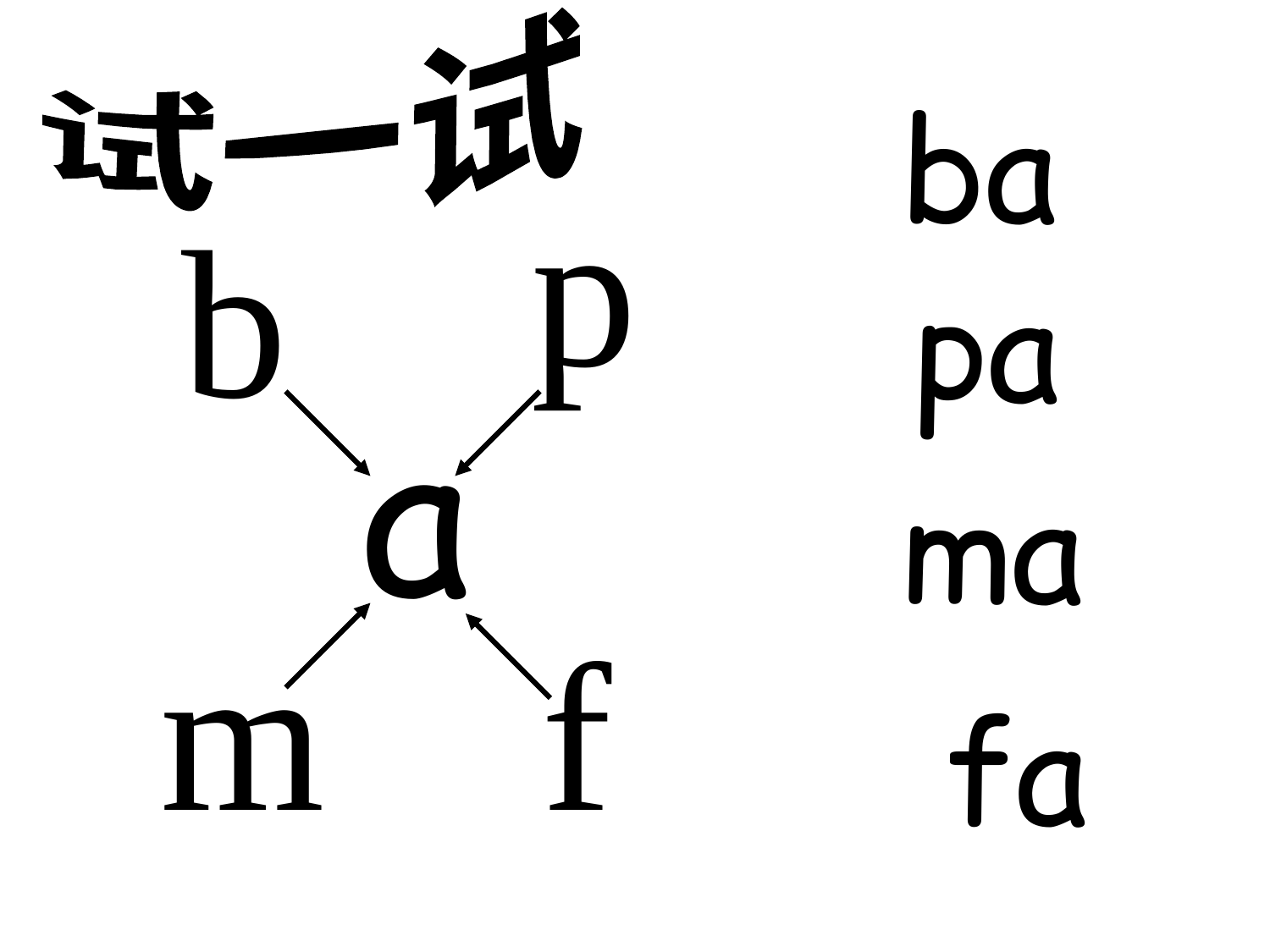

试一试
ba
p

b

pa
a
ma
m

f

fa